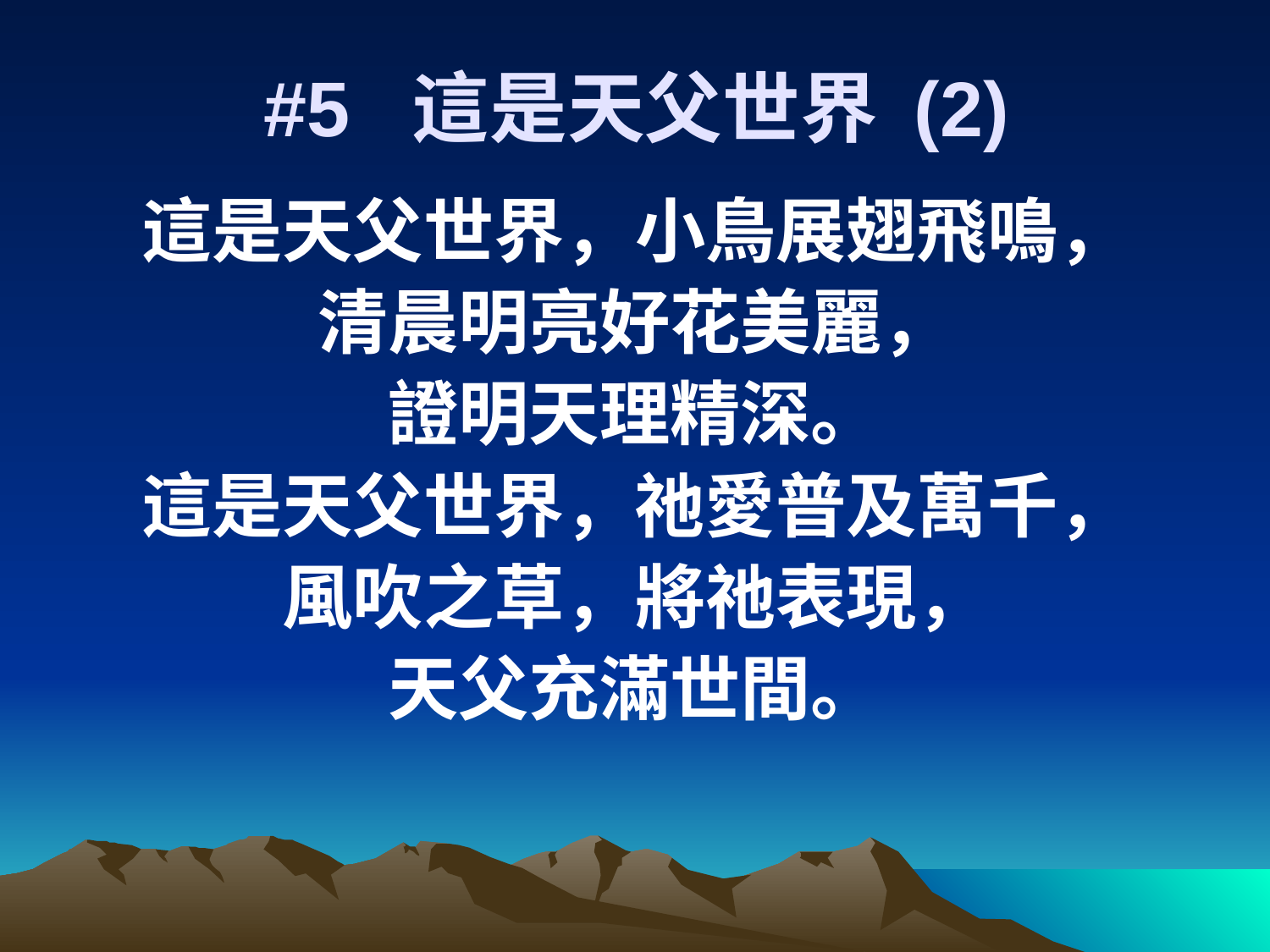

# #5  這是天父世界 (2)
這是天父世界，小鳥展翅飛鳴，
清晨明亮好花美麗，
證明天理精深。
這是天父世界，祂愛普及萬千，
風吹之草，將祂表現，
天父充滿世間。